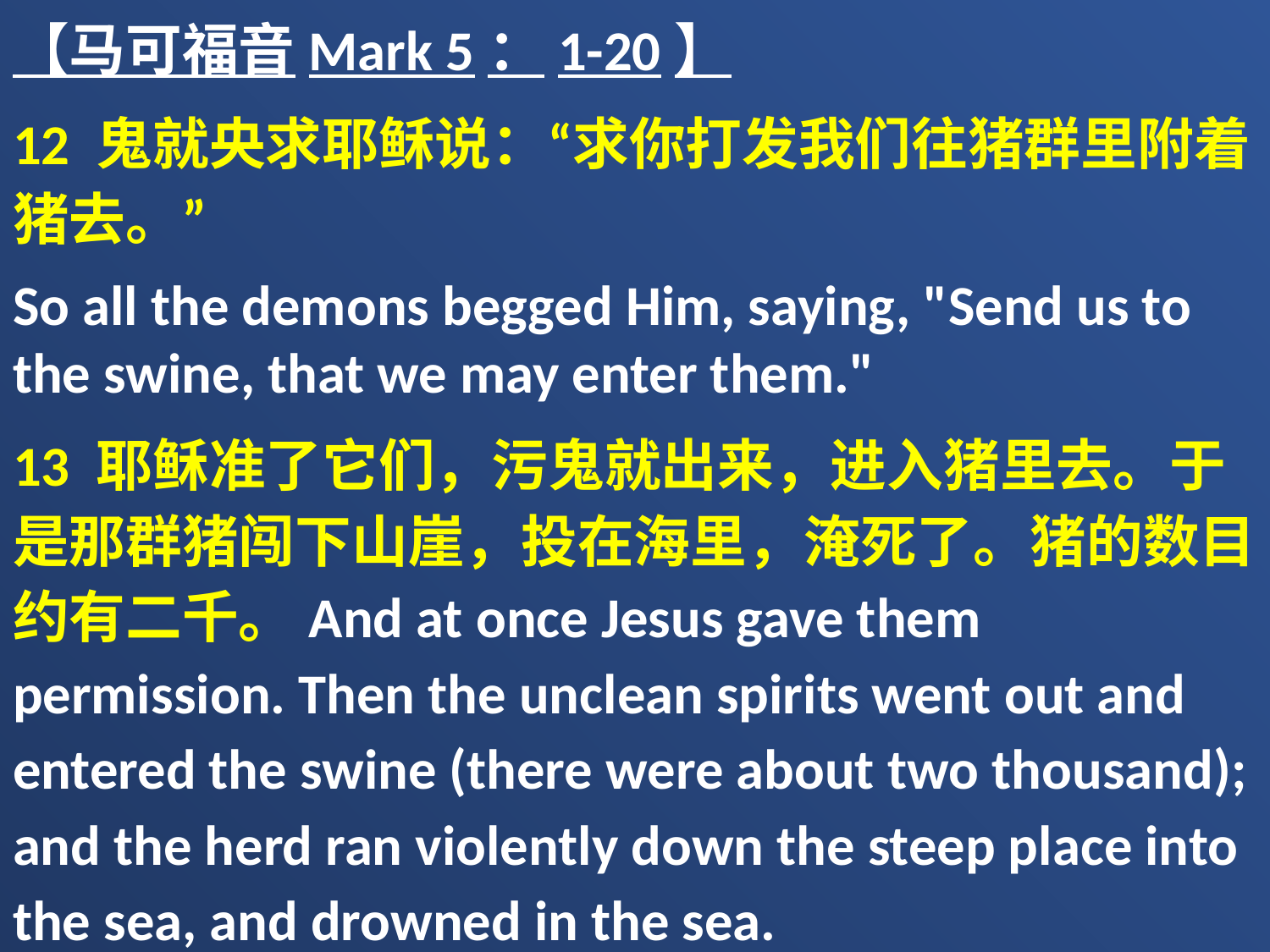

【马可福音Mark 5：1-20】
12 鬼就央求耶稣说：“求你打发我们往猪群里附着猪去。”
So all the demons begged Him, saying, "Send us to the swine, that we may enter them."
13 耶稣准了它们，污鬼就出来，进入猪里去。于是那群猪闯下山崖，投在海里，淹死了。猪的数目约有二千。And at once Jesus gave them permission. Then the unclean spirits went out and entered the swine (there were about two thousand); and the herd ran violently down the steep place into the sea, and drowned in the sea.